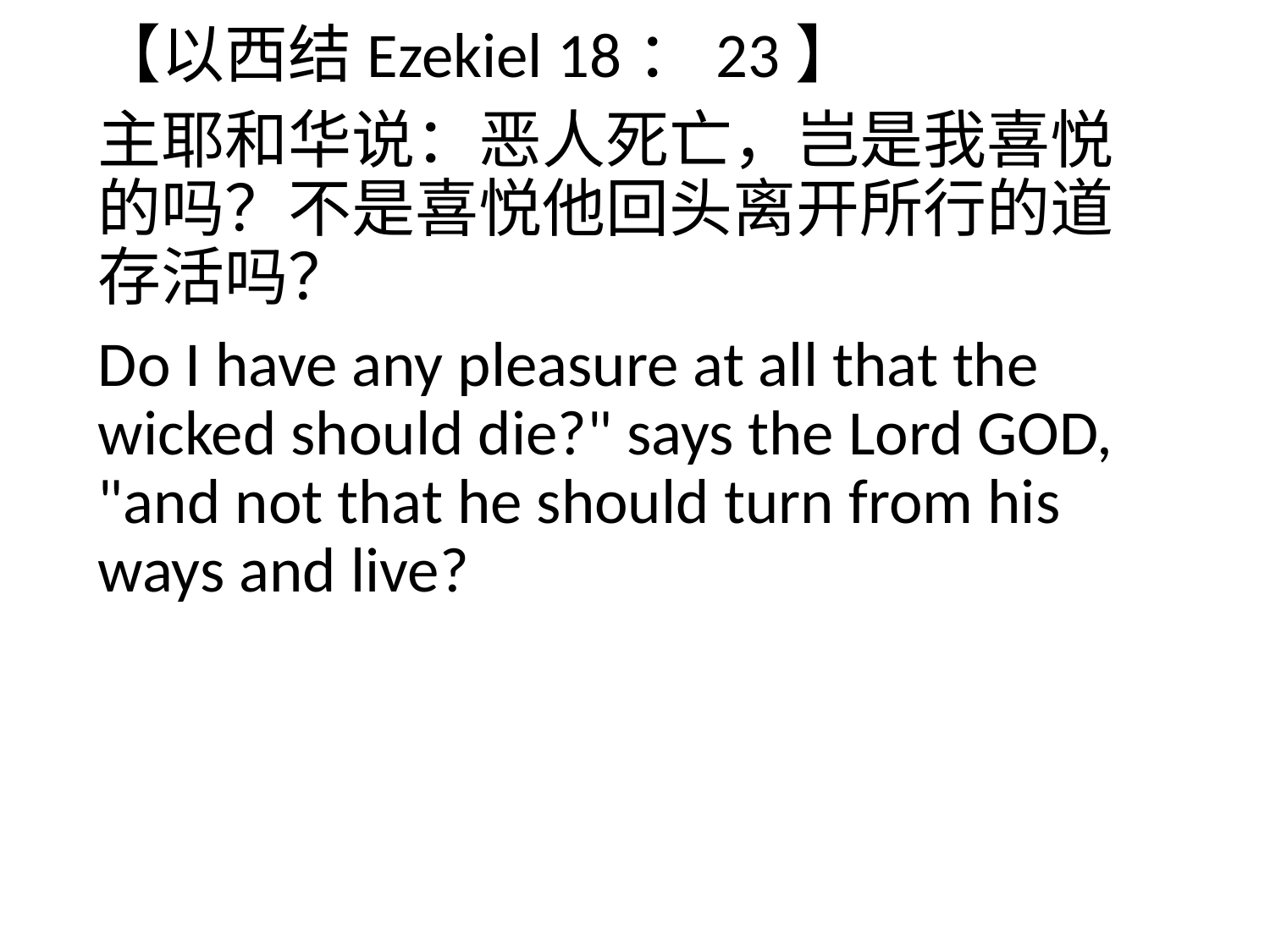

【以西结Ezekiel 18：23】
主耶和华说：恶人死亡，岂是我喜悦的吗？不是喜悦他回头离开所行的道存活吗？
Do I have any pleasure at all that the wicked should die?" says the Lord GOD, "and not that he should turn from his ways and live?